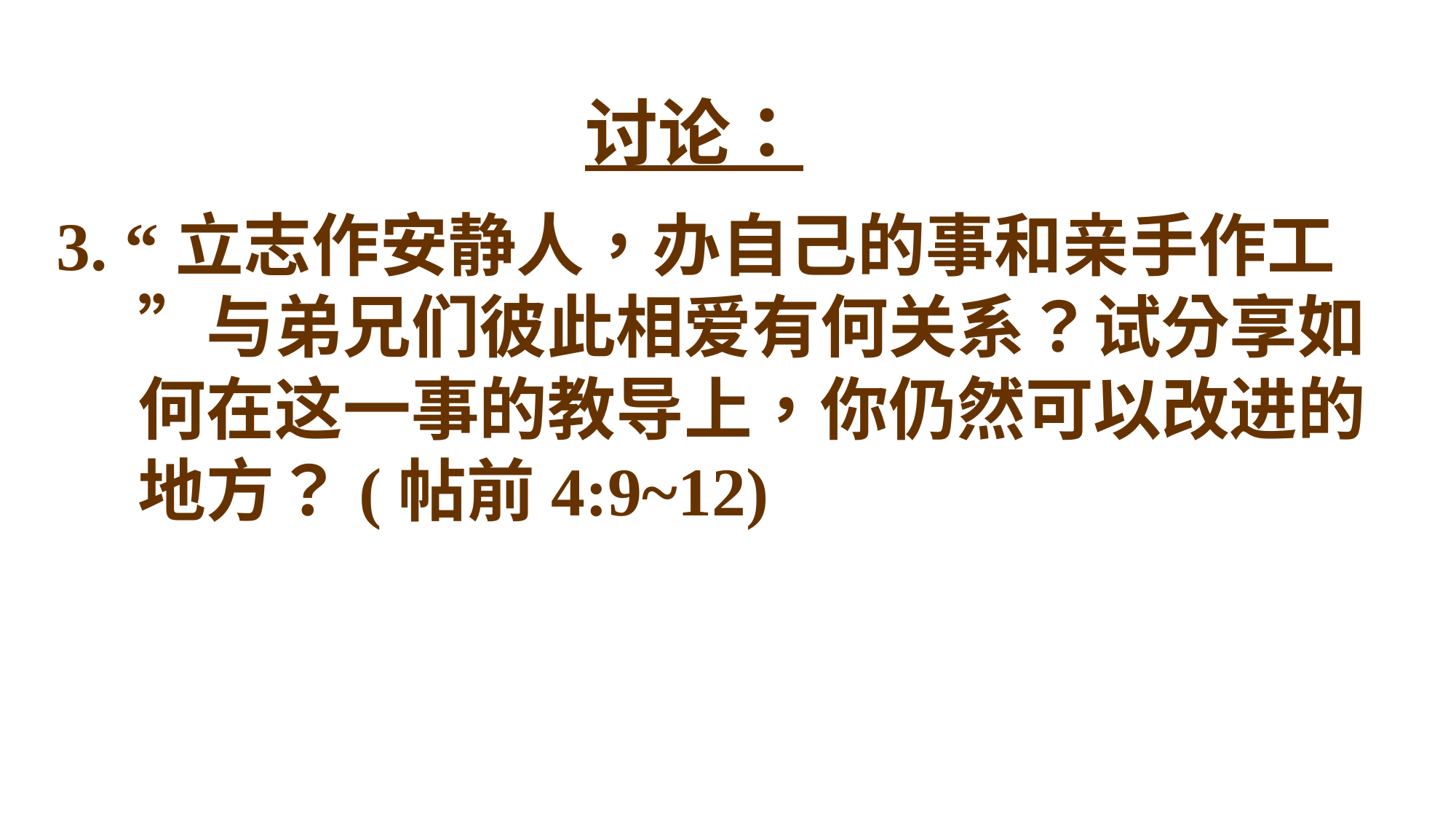

讨论：
3. “立志作安静人，办自己的事和亲手作工”与弟兄们彼此相爱有何关系？试分享如何在这一事的教导上，你仍然可以改进的地方？(帖前4:9~12)